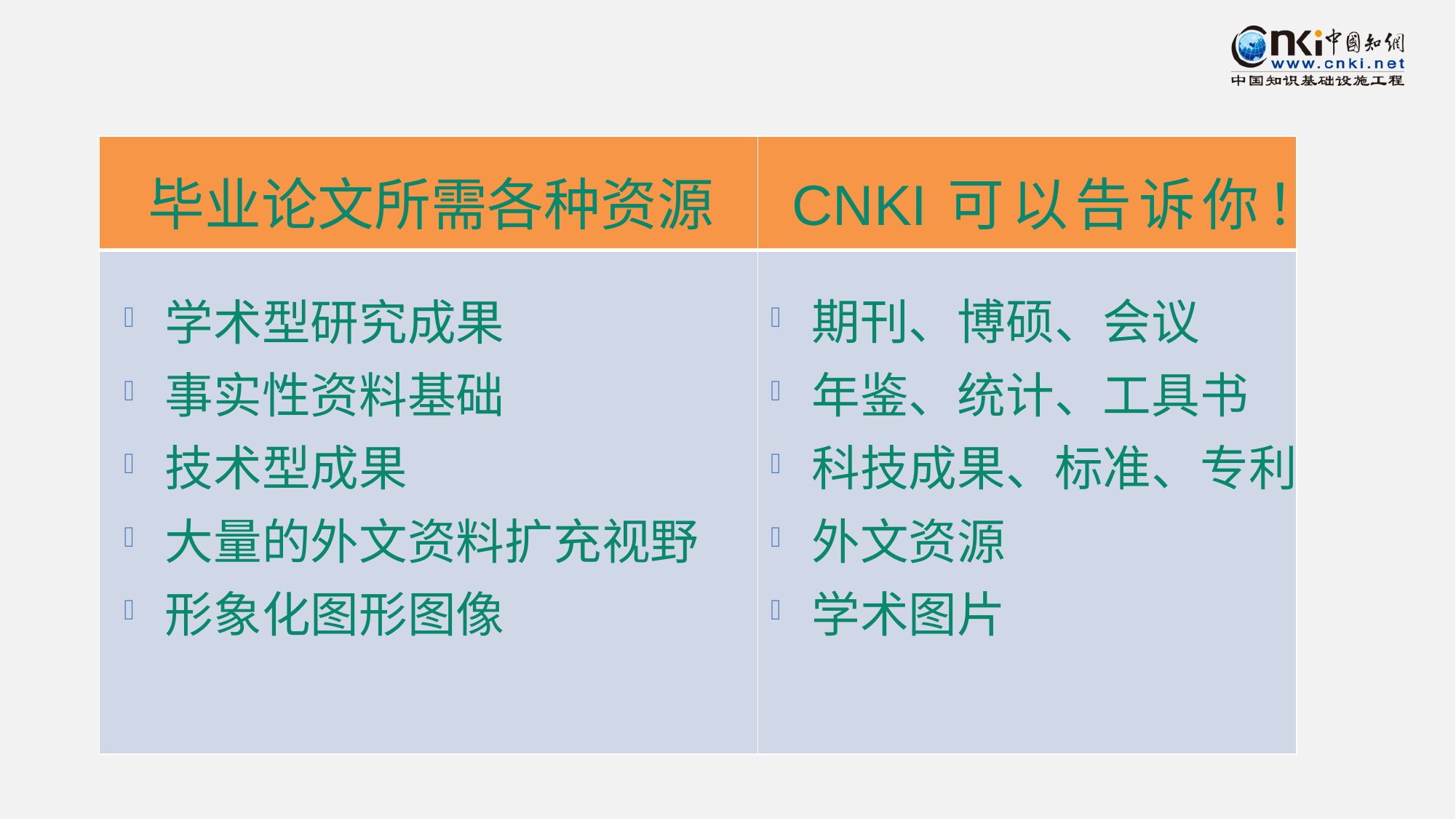

|  |  |
| --- | --- |
|  |  |
CNKI可以告诉你！
毕业论文所需各种资源
学术型研究成果
事实性资料基础
技术型成果
大量的外文资料扩充视野
形象化图形图像
期刊、博硕、会议
年鉴、统计、工具书
科技成果、标准、专利
外文资源
学术图片